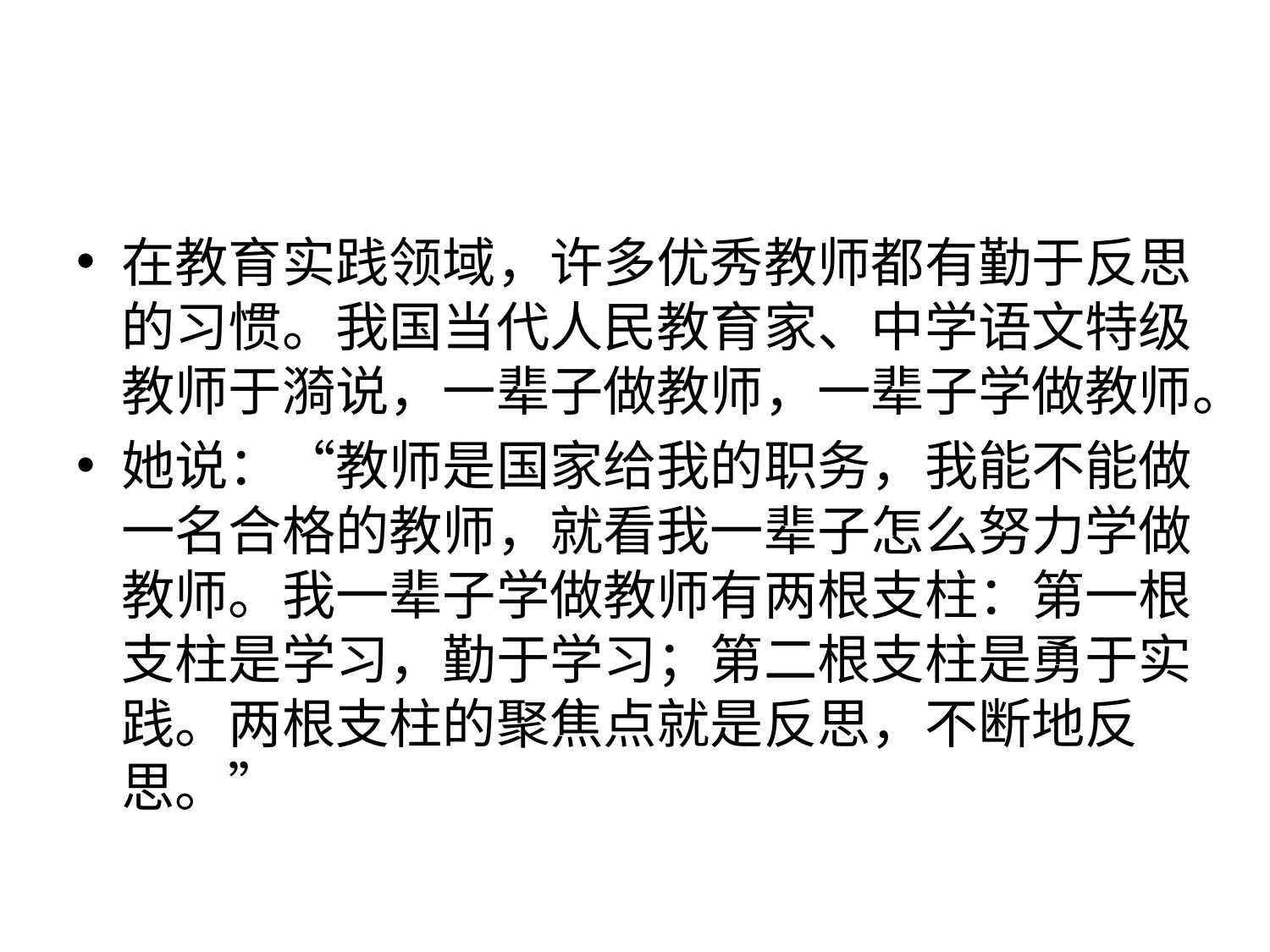

#
在教育实践领域，许多优秀教师都有勤于反思的习惯。我国当代人民教育家、中学语文特级教师于漪说，一辈子做教师，一辈子学做教师。
她说：“教师是国家给我的职务，我能不能做一名合格的教师，就看我一辈子怎么努力学做教师。我一辈子学做教师有两根支柱：第一根支柱是学习，勤于学习；第二根支柱是勇于实践。两根支柱的聚焦点就是反思，不断地反思。”